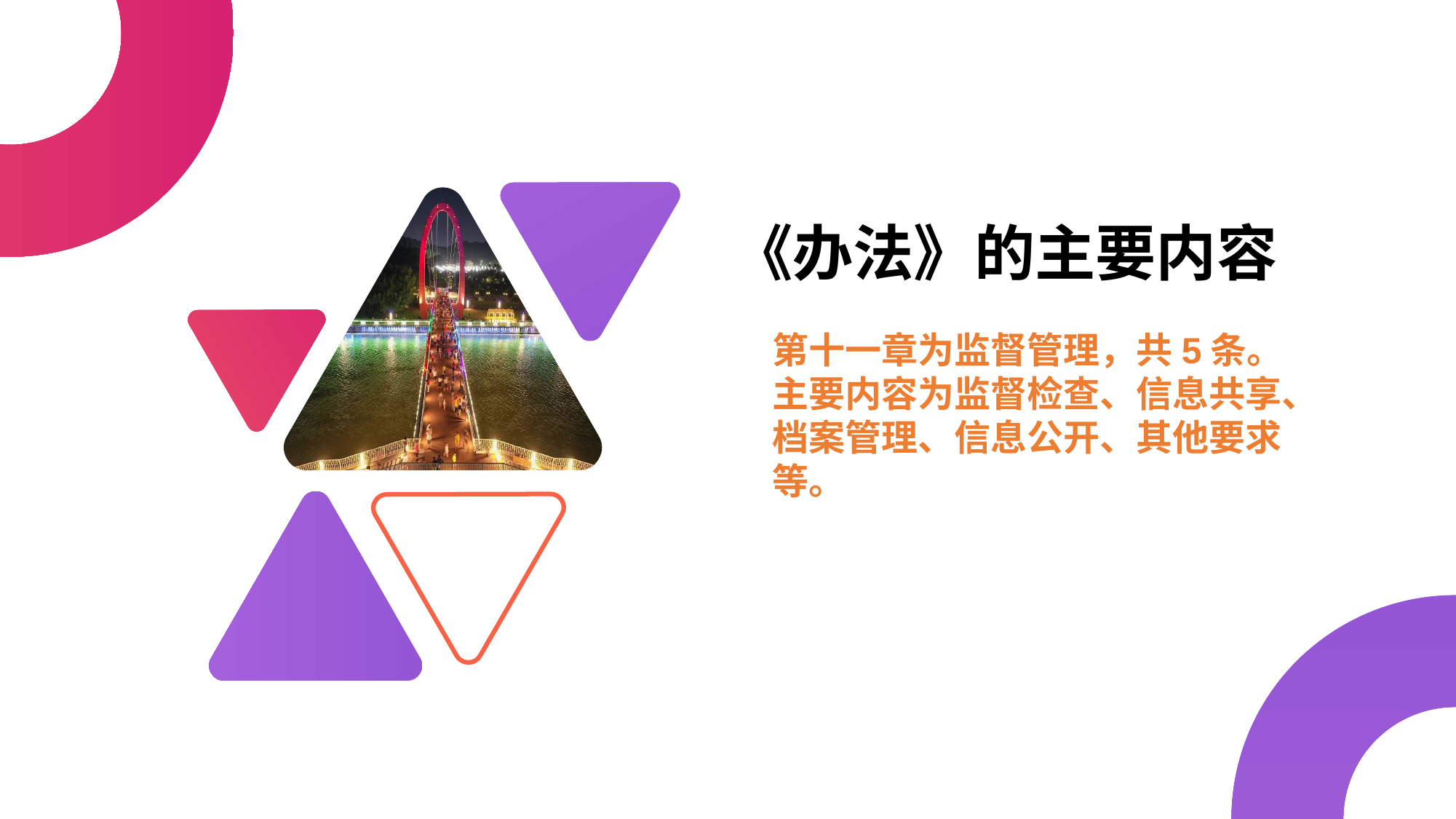

《办法》的主要内容

第十一章为监督管理，共5条。主要内容为监督检查、信息共享、档案管理、信息公开、其他要求等。